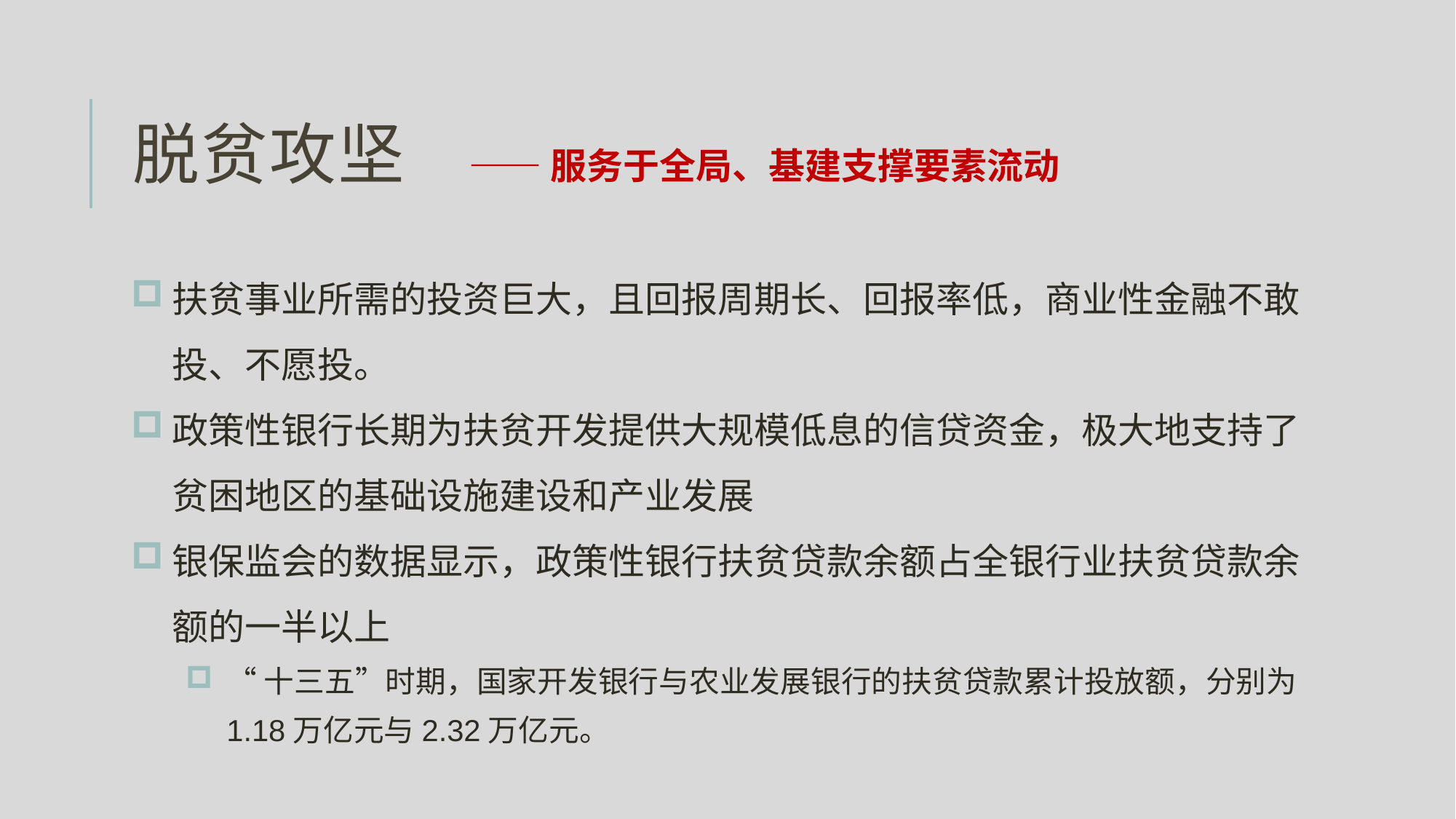

# 脱贫攻坚
——服务于全局、基建支撑要素流动
扶贫事业所需的投资巨大，且回报周期长、回报率低，商业性金融不敢投、不愿投。
政策性银行长期为扶贫开发提供大规模低息的信贷资金，极大地支持了贫困地区的基础设施建设和产业发展
银保监会的数据显示，政策性银行扶贫贷款余额占全银行业扶贫贷款余额的一半以上
“十三五”时期，国家开发银行与农业发展银行的扶贫贷款累计投放额，分别为1.18万亿元与2.32万亿元。